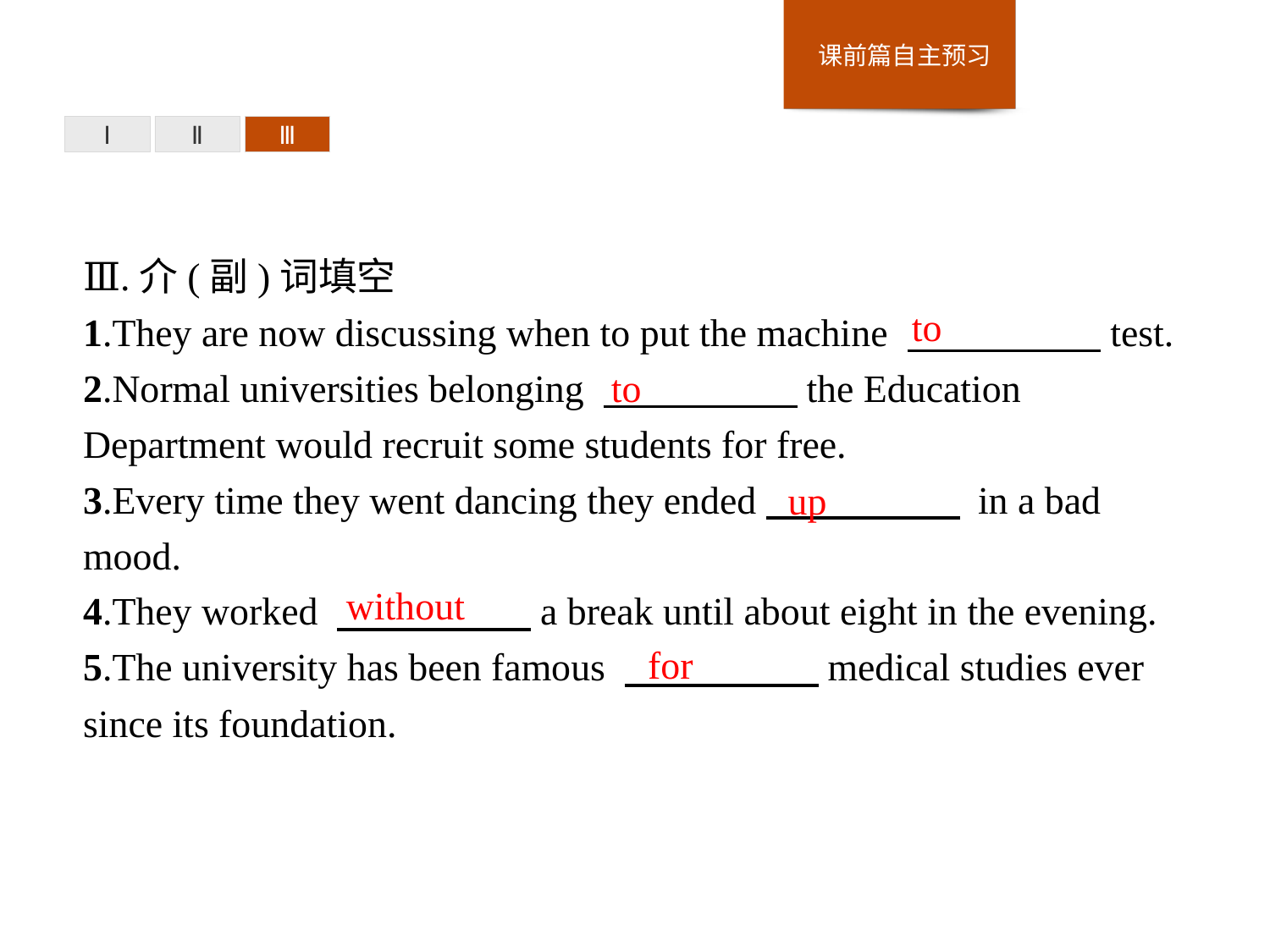

Ⅰ
Ⅱ
Ⅲ
Ⅲ.介(副)词填空
1.They are now discussing when to put the machine 　　　　　test.
2.Normal universities belonging 　　　　　the Education Department would recruit some students for free.
3.Every time they went dancing they ended　　　　　 in a bad mood.
4.They worked 　　　　　a break until about eight in the evening.
5.The university has been famous 　　　　　medical studies ever since its foundation.
to
to
up
without
for